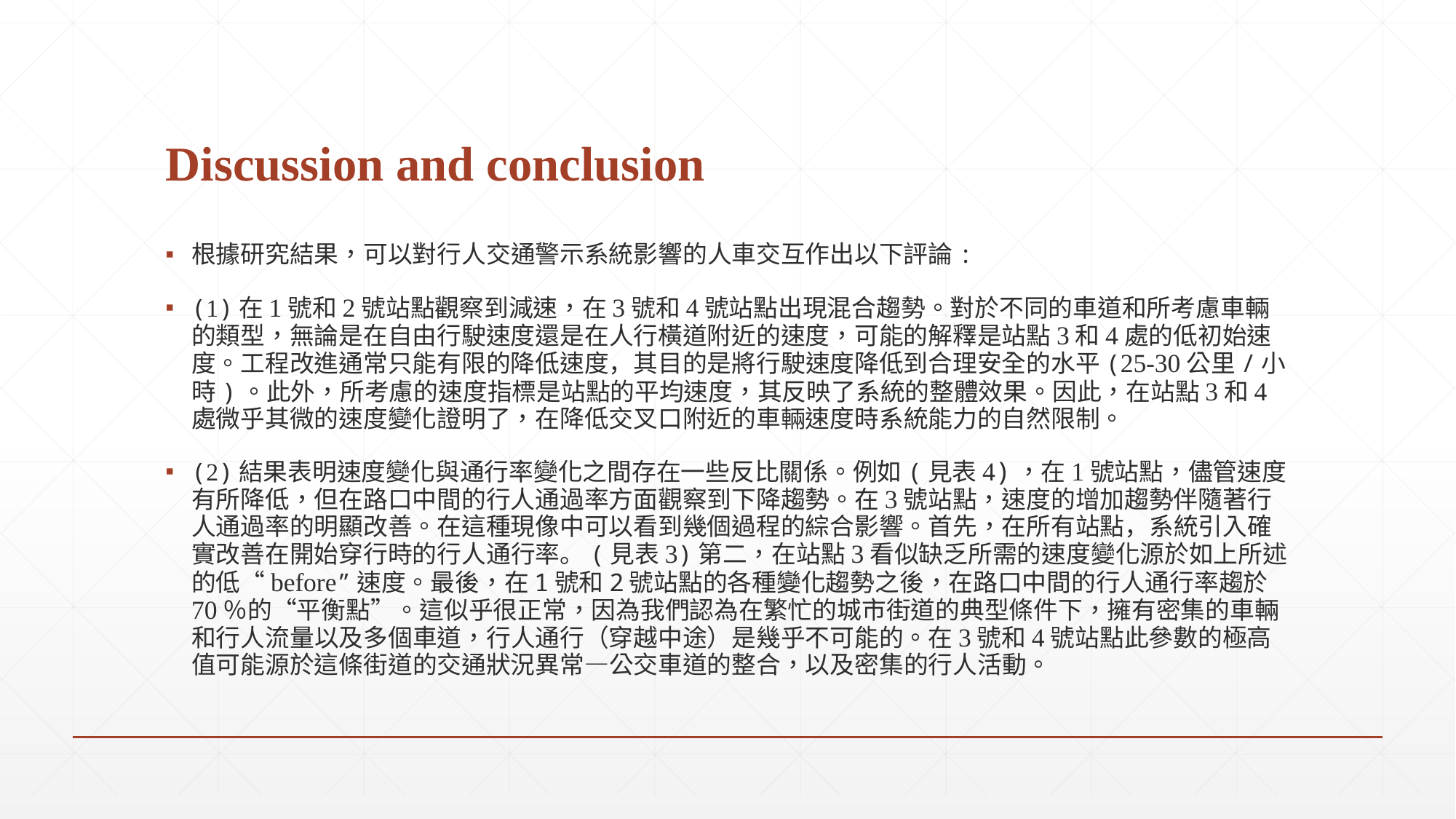

# Discussion and conclusion
根據研究結果，可以對行人交通警示系統影響的人車交互作出以下評論:
(1)在1號和2號站點觀察到減速，在3號和4號站點出現混合趨勢。對於不同的車道和所考慮車輛的類型，無論是在自由行駛速度還是在人行橫道附近的速度，可能的解釋是站點3和4處的低初始速度。工程改進通常只能有限的降低速度，其目的是將行駛速度降低到合理安全的水平(25-30公里/小時)。此外，所考慮的速度指標是站點的平均速度，其反映了系統的整體效果。因此，在站點3和4處微乎其微的速度變化證明了，在降低交叉口附近的車輛速度時系統能力的自然限制。
(2)結果表明速度變化與通行率變化之間存在一些反比關係。例如(見表4)，在1號站點，儘管速度有所降低，但在路口中間的行人通過率方面觀察到下降趨勢。在3號站點，速度的增加趨勢伴隨著行人通過率的明顯改善。在這種現像中可以看到幾個過程的綜合影響。首先，在所有站點，系統引入確實改善在開始穿行時的行人通行率。(見表3)第二，在站點3看似缺乏所需的速度變化源於如上所述的低“before”速度。最後，在1號和2號站點的各種變化趨勢之後，在路口中間的行人通行率趨於70％的“平衡點”。這似乎很正常，因為我們認為在繁忙的城市街道的典型條件下，擁有密集的車輛和行人流量以及多個車道，行人通行（穿越中途）是幾乎不可能的。在3號和4號站點此參數的極高值可能源於這條街道的交通狀況異常—公交車道的整合，以及密集的行人活動。